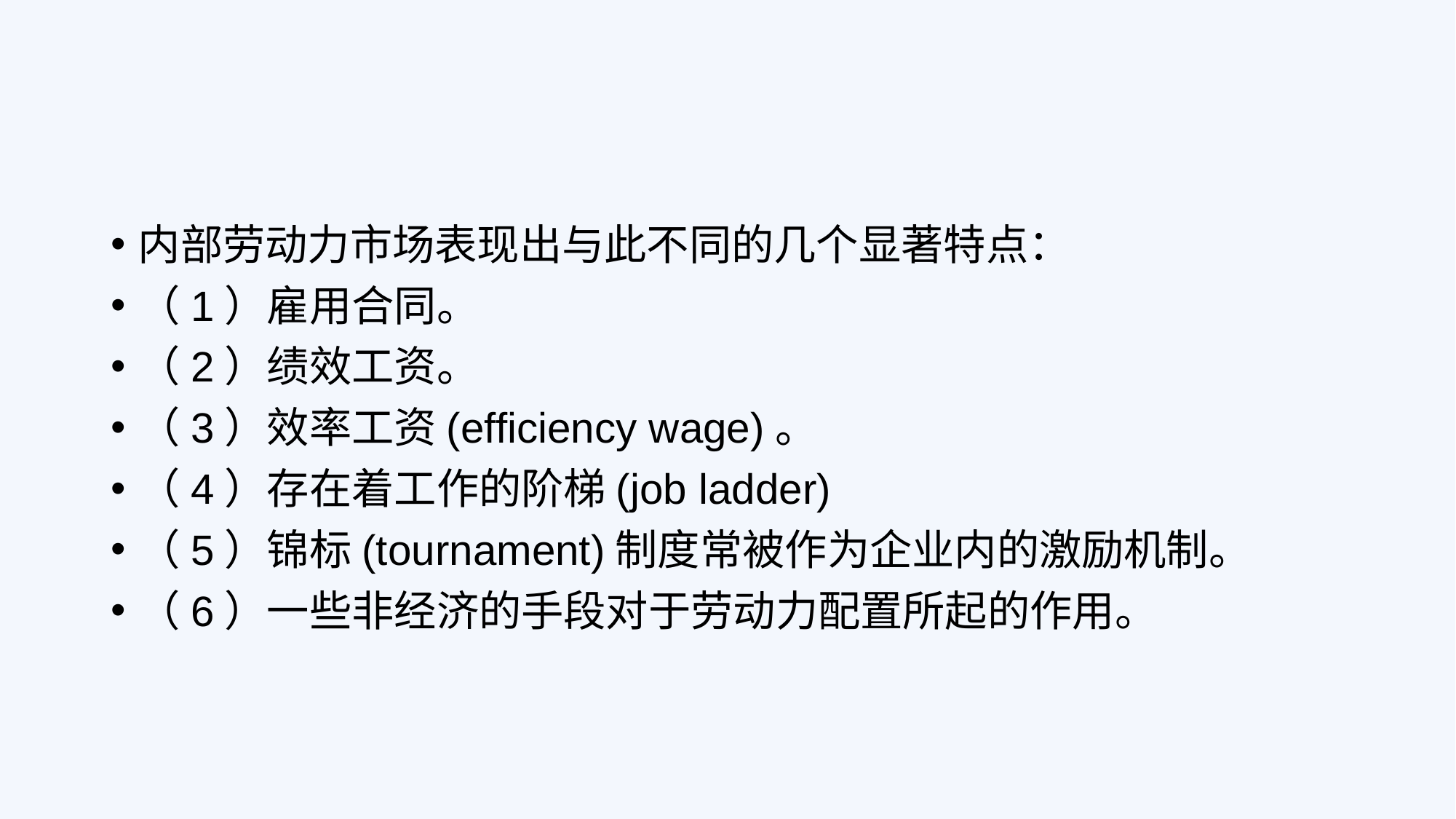

#
内部劳动力市场表现出与此不同的几个显著特点：
（1）雇用合同。
（2）绩效工资。
（3）效率工资(efficiency wage)。
（4）存在着工作的阶梯(job ladder)
（5）锦标(tournament)制度常被作为企业内的激励机制。
（6）一些非经济的手段对于劳动力配置所起的作用。